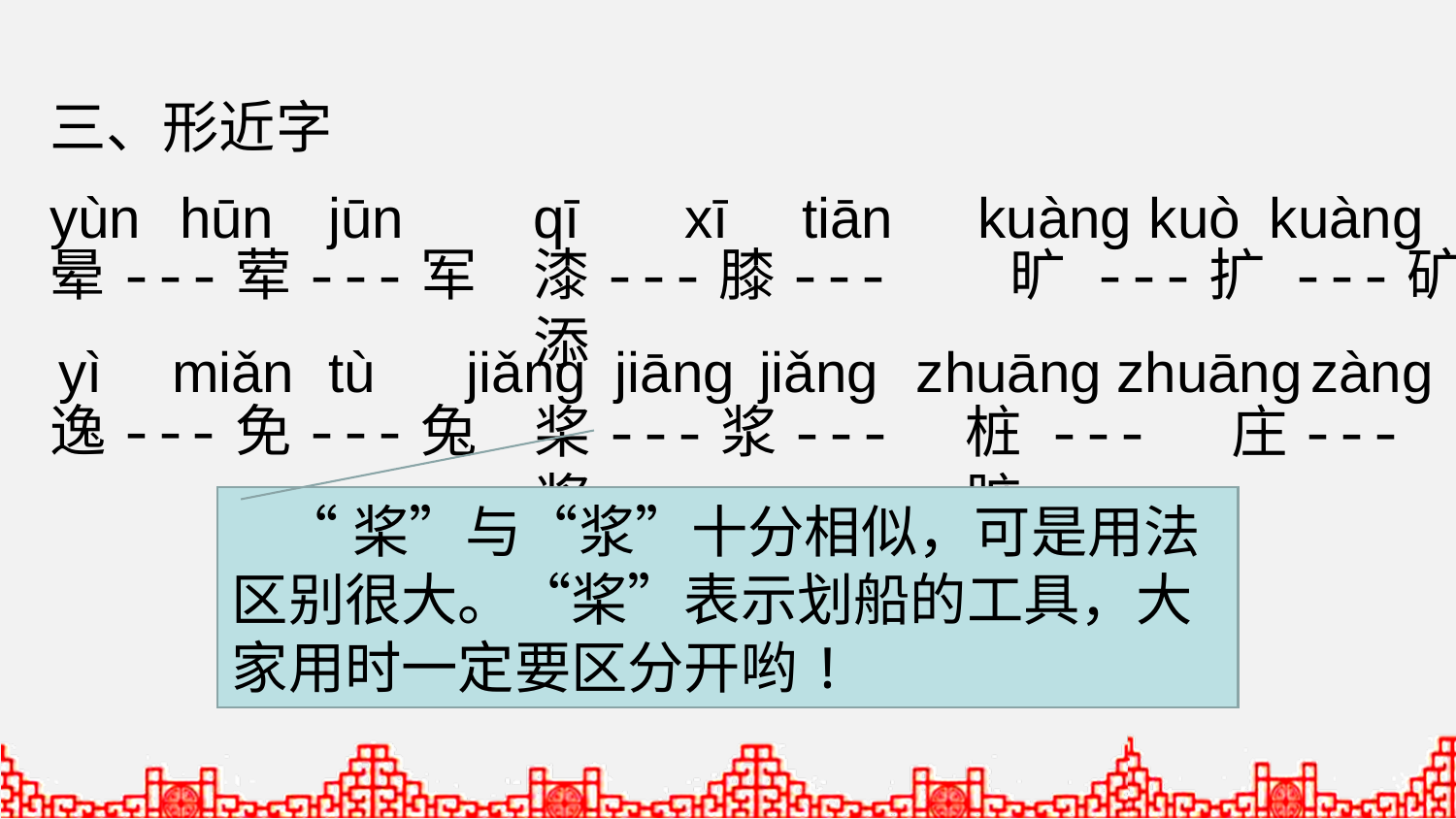

三、形近字
yùn
hūn
jūn
qī
xī
tiān
kuàng
kuò
kuàng
晕---荤---军
漆---膝---添
旷 ---扩 ---矿
yì
miǎn
tù
jiǎng
jiāng
jiǎng
zhuāng
zhuāng
zàng
逸---免---兔
桨---浆---奖
桩 ---  庄--- 脏
    “桨”与“浆”十分相似，可是用法区别很大。“桨”表示划船的工具，大家用时一定要区分开哟!